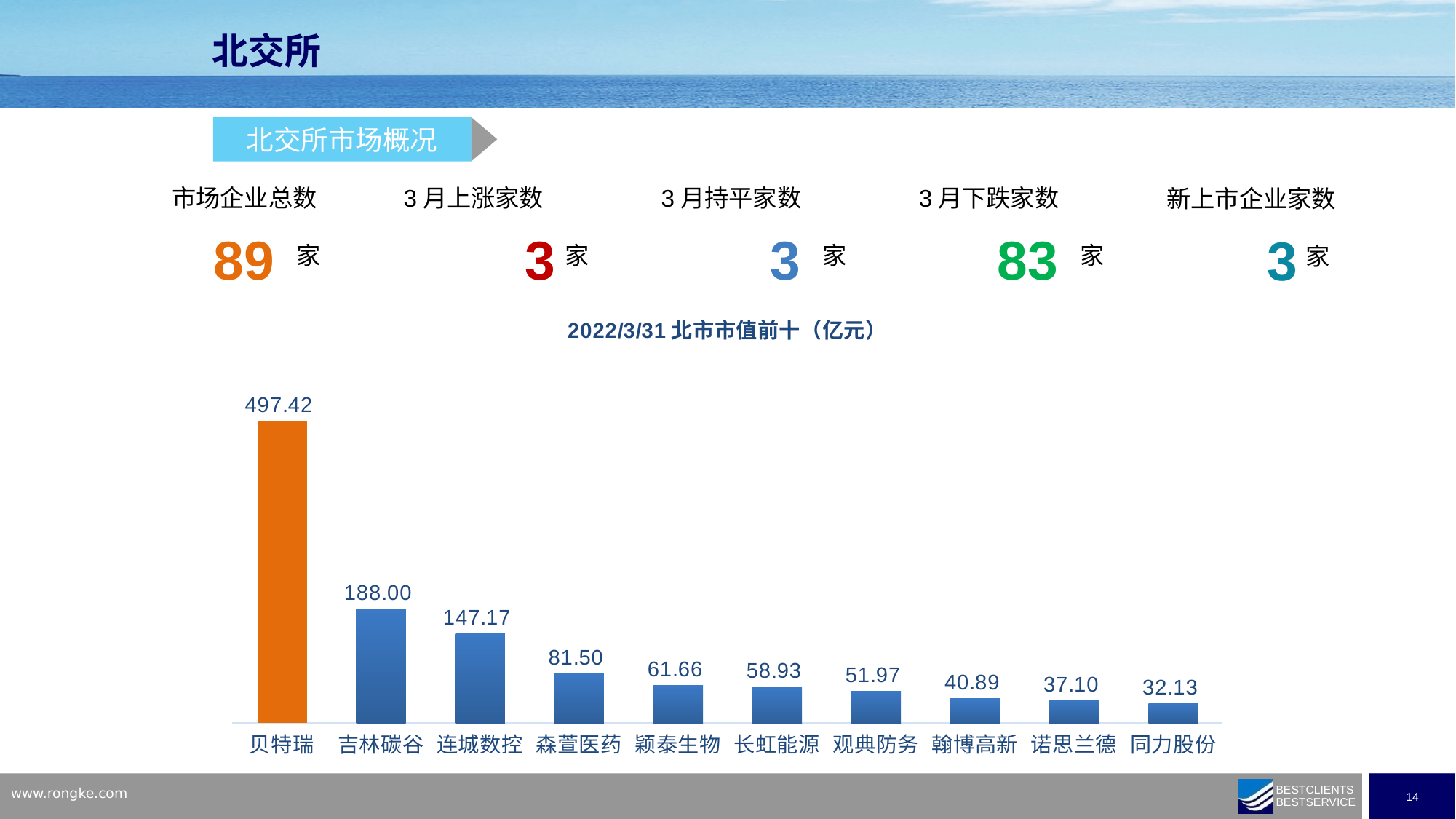

北交所
北交所市场概况

市场企业总数
89
家
3月上涨家数
3
家
3月持平家数
3
家
3月下跌家数
83
家
新上市企业家数
3
家

### Chart: 2022/3/31北市市值前十（亿元）

| Category |  |
|---|---|
| 贝特瑞 | 497.4237 |
| 吉林碳谷 | 187.9955 |
| 连城数控 | 147.1743 |
| 森萱医药 | 81.4987 |
| 颖泰生物 | 61.6577 |
| 长虹能源 | 58.9303 |
| 观典防务 | 51.9672 |
| 翰博高新 | 40.8914 |
| 诺思兰德 | 37.0955 |
| 同力股份 | 32.1293 |